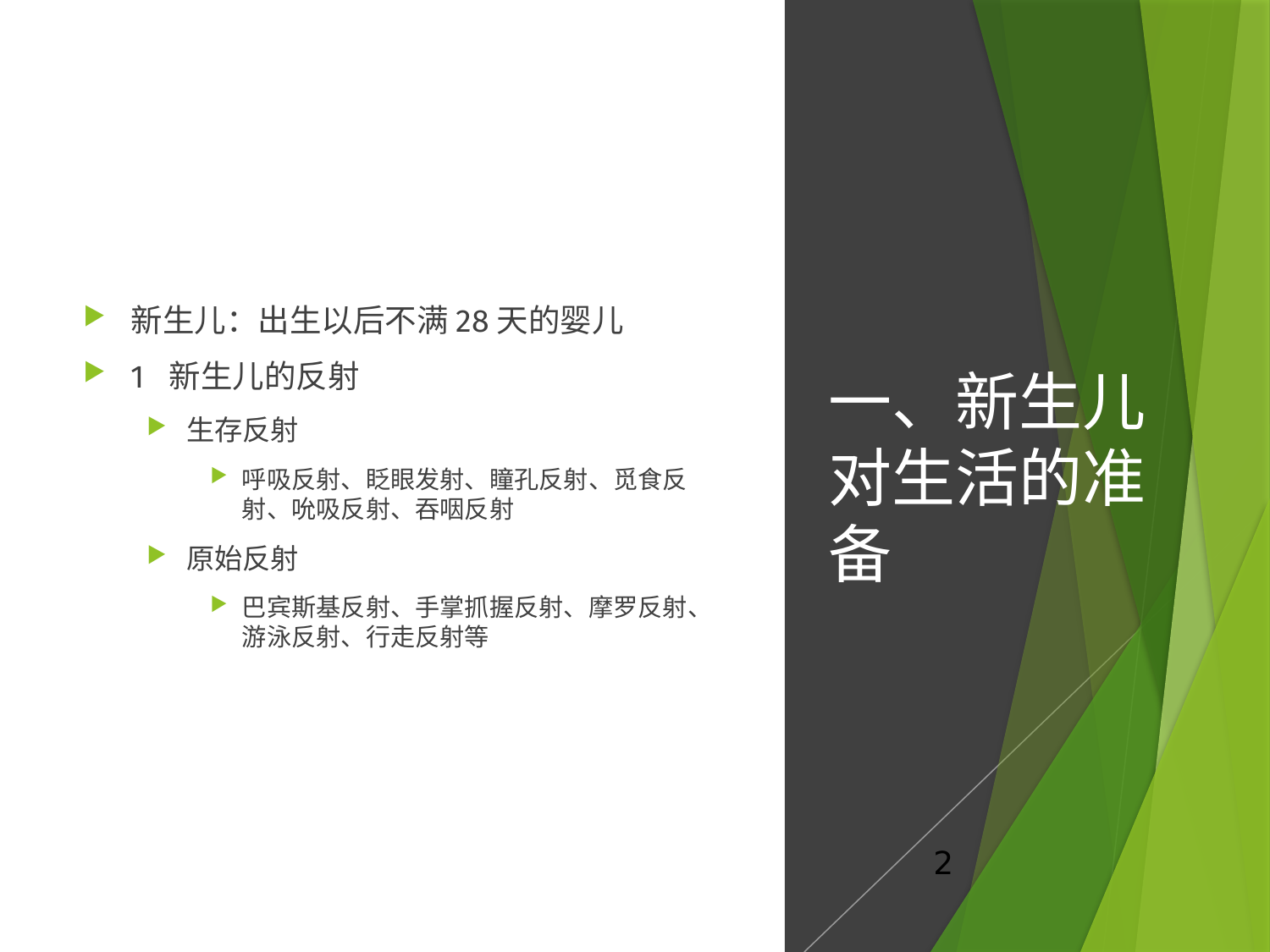

新生儿：出生以后不满28天的婴儿
1  新生儿的反射
生存反射
呼吸反射、眨眼发射、瞳孔反射、觅食反射、吮吸反射、吞咽反射
原始反射
巴宾斯基反射、手掌抓握反射、摩罗反射、游泳反射、行走反射等
# 一、新生儿对生活的准备

2